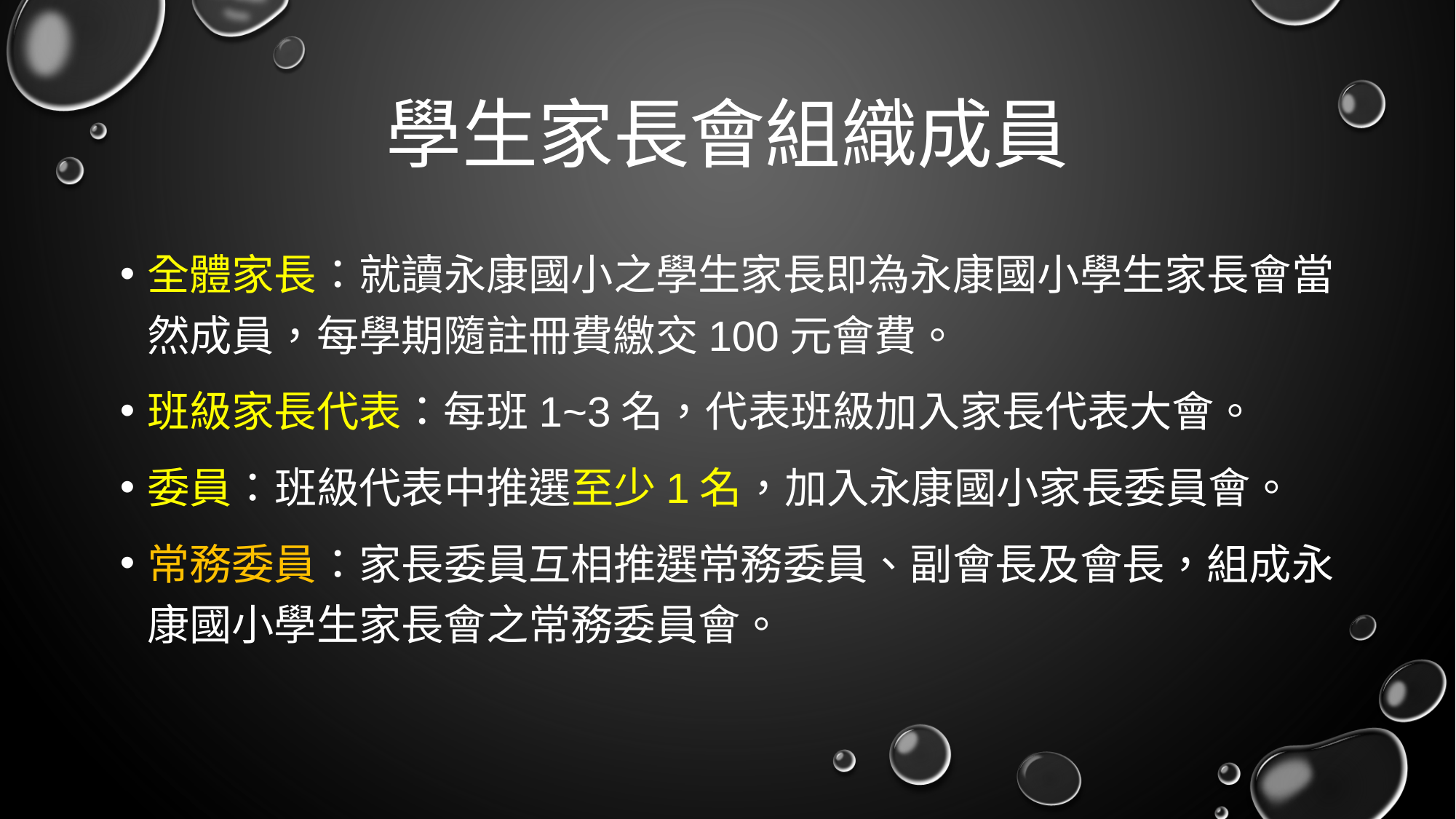

# 學生家長會組織成員
全體家長：就讀永康國小之學生家長即為永康國小學生家長會當然成員，每學期隨註冊費繳交100元會費。
班級家長代表：每班1~3名，代表班級加入家長代表大會。
委員：班級代表中推選至少1名，加入永康國小家長委員會。
常務委員：家長委員互相推選常務委員、副會長及會長，組成永康國小學生家長會之常務委員會。